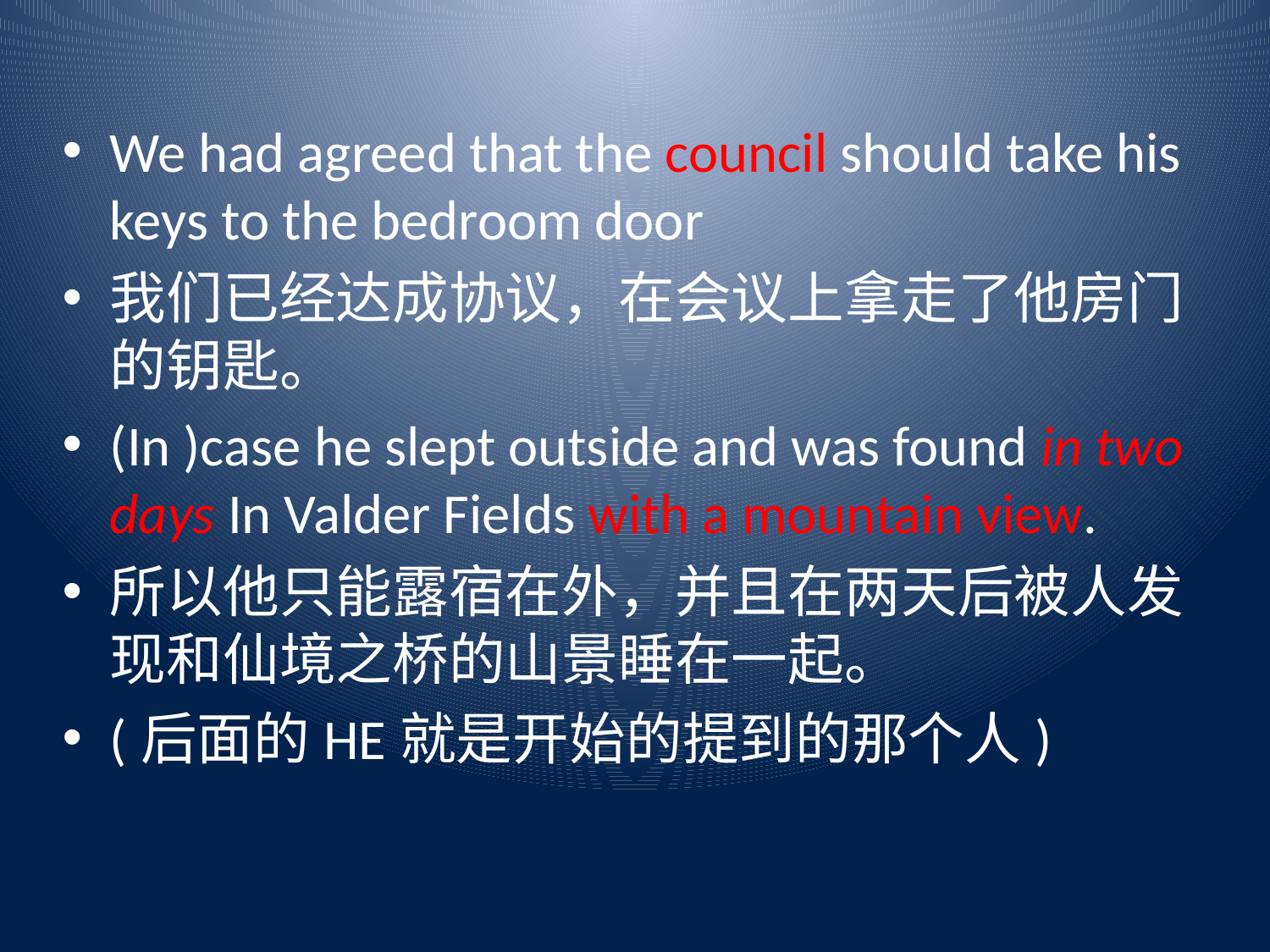

We had agreed that the council should take his keys to the bedroom door
我们已经达成协议，在会议上拿走了他房门的钥匙。
(In )case he slept outside and was found in two days In Valder Fields with a mountain view.
所以他只能露宿在外，并且在两天后被人发现和仙境之桥的山景睡在一起。
(后面的HE就是开始的提到的那个人)